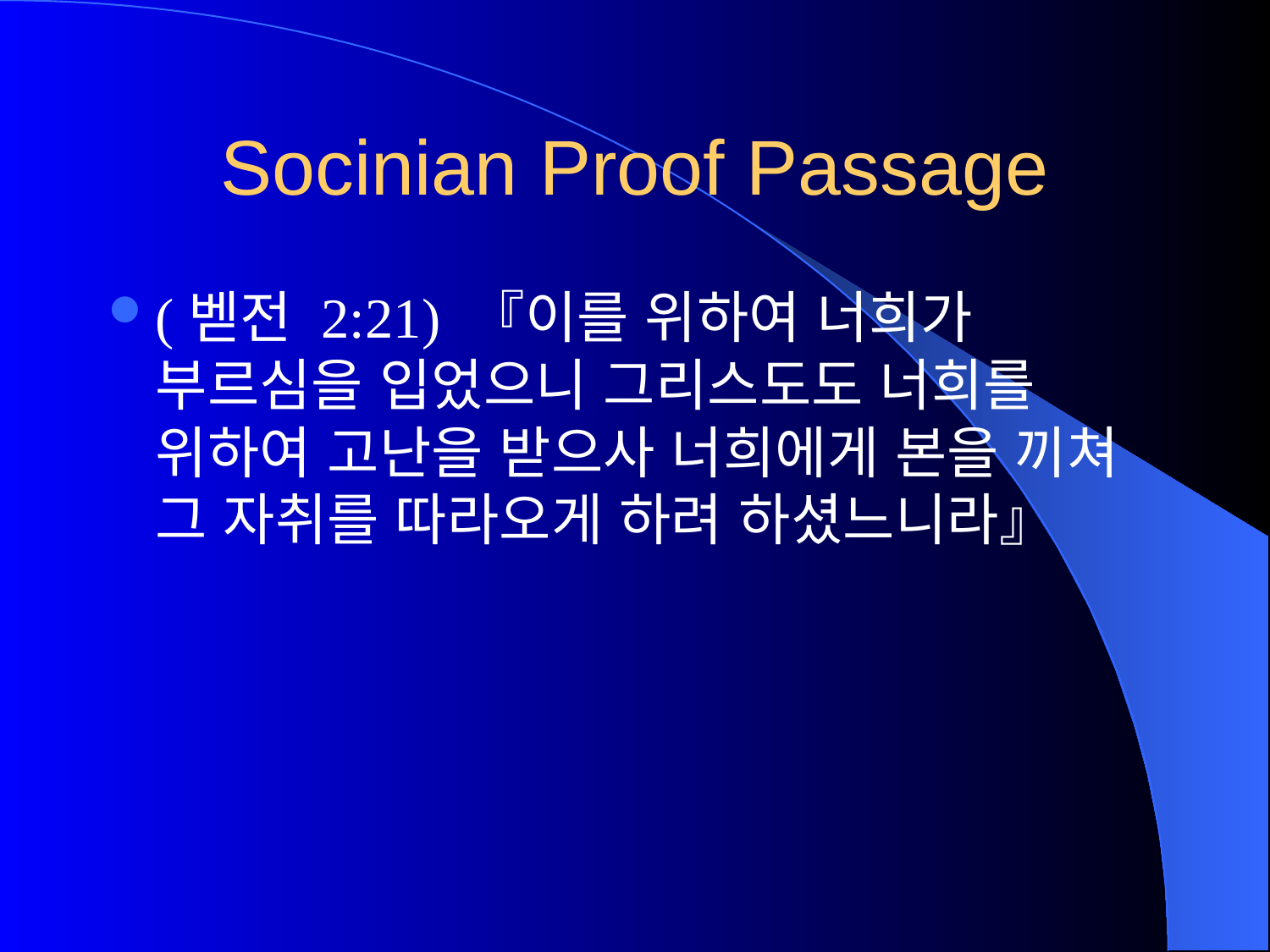

# Socinian Proof Passage
(벧전 2:21) 『이를 위하여 너희가 부르심을 입었으니 그리스도도 너희를 위하여 고난을 받으사 너희에게 본을 끼쳐 그 자취를 따라오게 하려 하셨느니라』